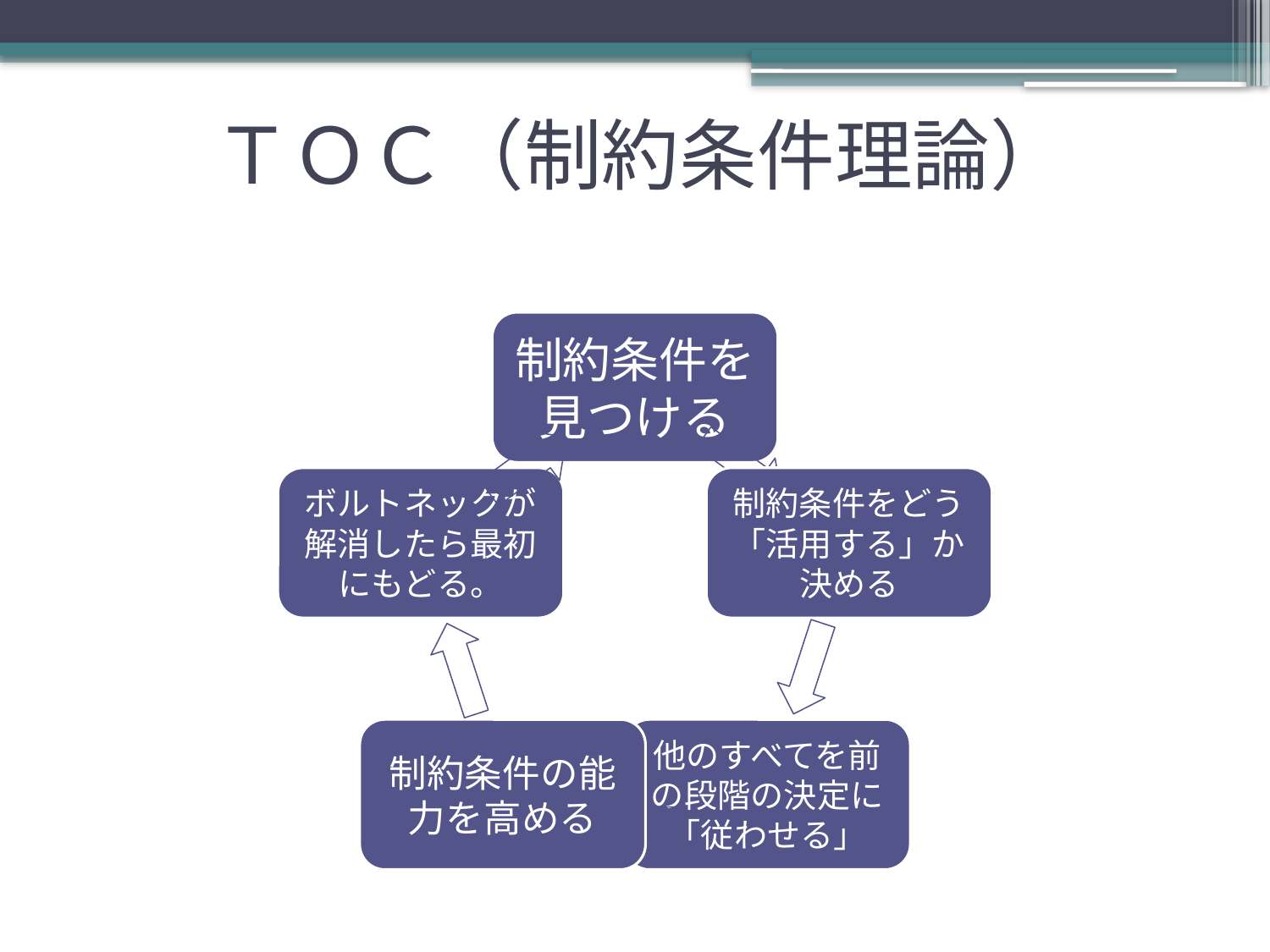

# ＴＯＣ（制約条件理論）
制約条件を見つける
制約条件をどう「活用する」か決める
ボルトネックが解消したら最初にもどる。